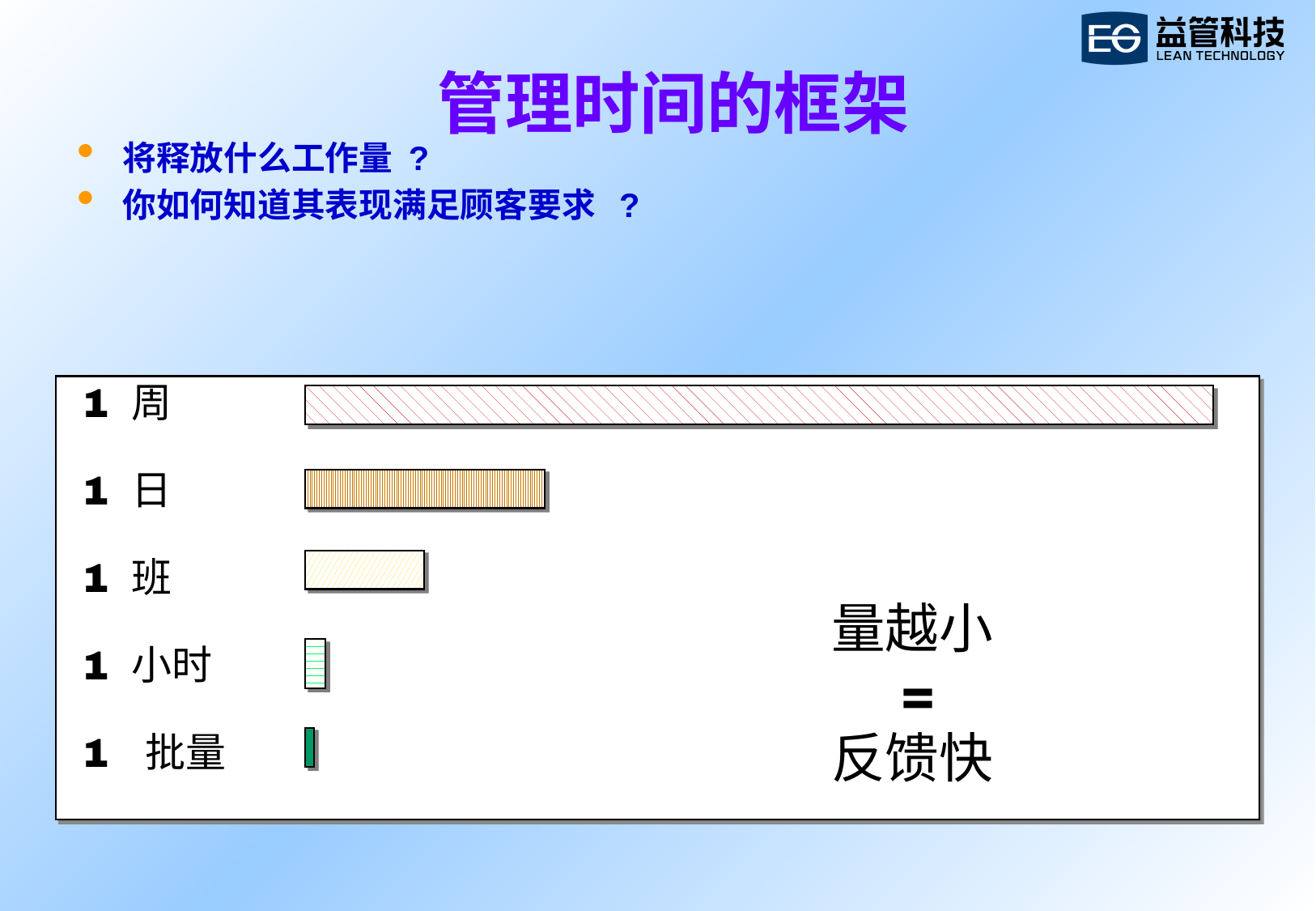

# 管理时间的框架
将释放什么工作量 ?
你如何知道其表现满足顾客要求  ?

1 周

1 日

1 班

1 小时

1  批量

量越小
=
反馈快